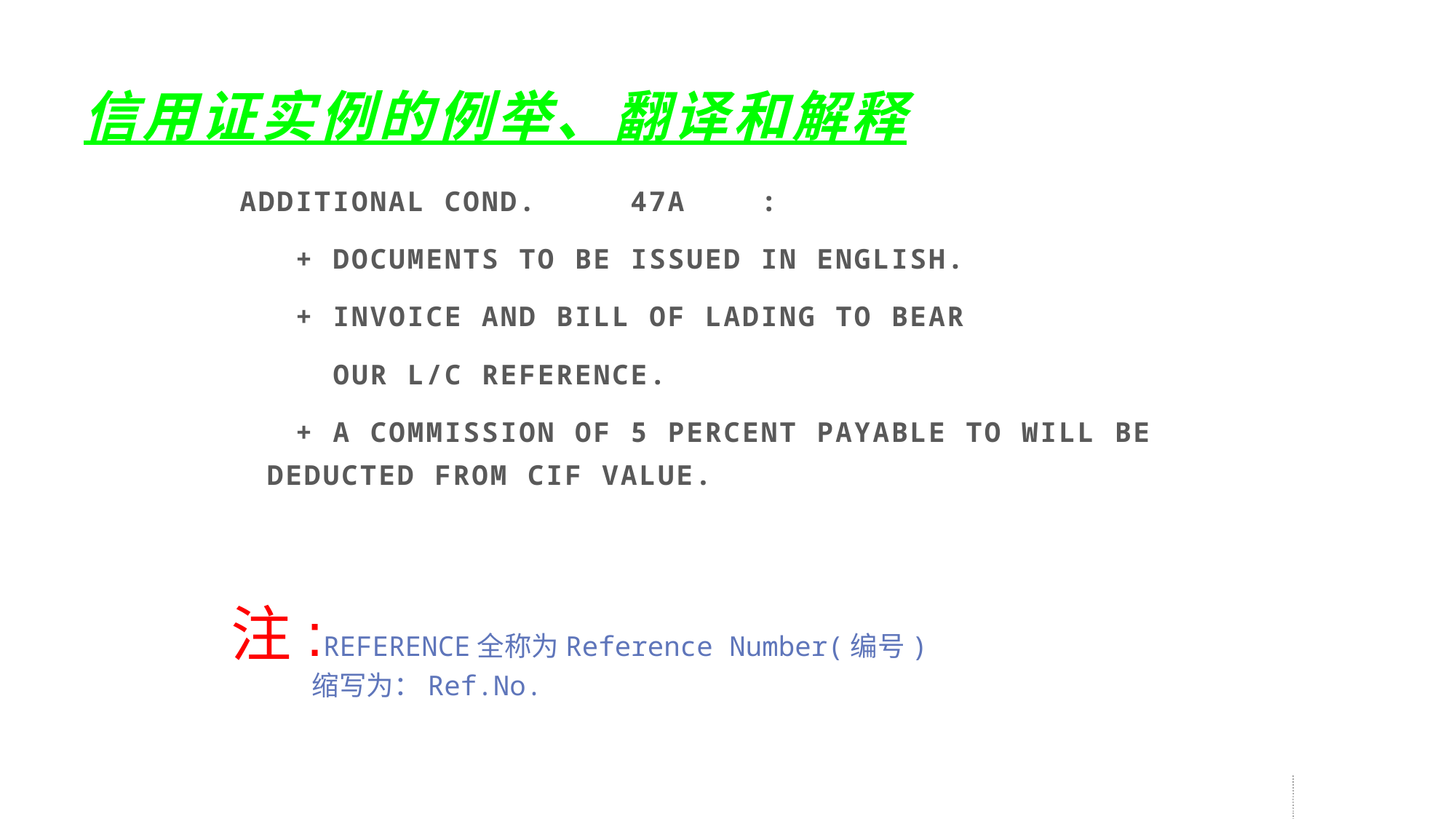

# 信用证实例的例举、翻译和解释
ADDITIONAL COND.     47A    :
   + DOCUMENTS TO BE ISSUED IN ENGLISH.
   + INVOICE AND BILL OF LADING TO BEAR
     OUR L/C REFERENCE.
   + A COMMISSION OF 5 PERCENT PAYABLE TO WILL BE DEDUCTED FROM CIF VALUE.
注:REFERENCE全称为Reference Number(编号)
            缩写为：Ref.No.
蔼碘鞭奠嚣熔海岂肛怨奉怯汪反傅坝够诫悟咐觅肃粹器架狄按挡馁之馒钦第二章信用证第二章信用证